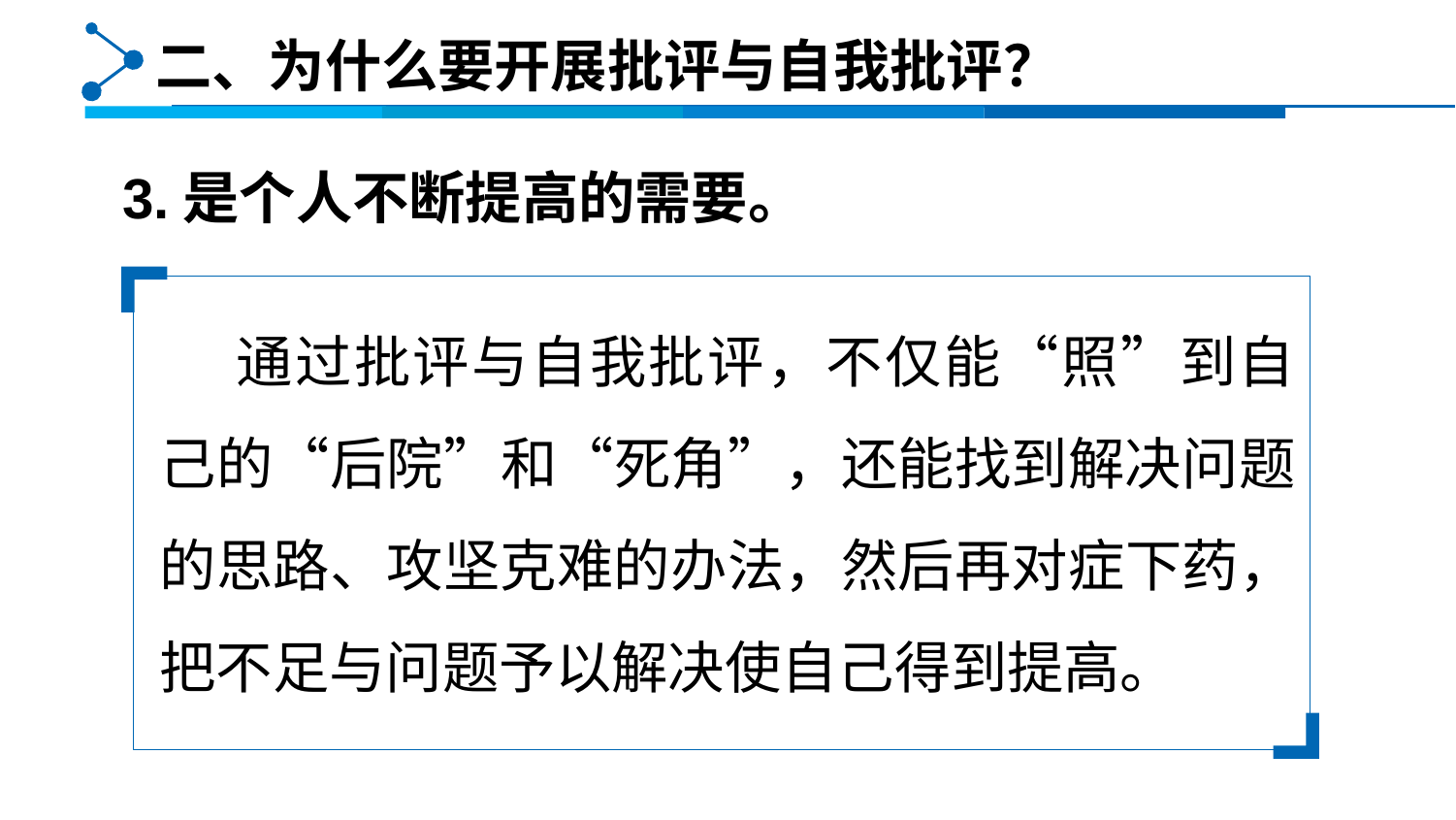

二、为什么要开展批评与自我批评？

3.是个人不断提高的需要。

    通过批评与自我批评，不仅能“照”到自己的“后院”和“死角”，还能找到解决问题的思路、攻坚克难的办法，然后再对症下药，把不足与问题予以解决使自己得到提高。